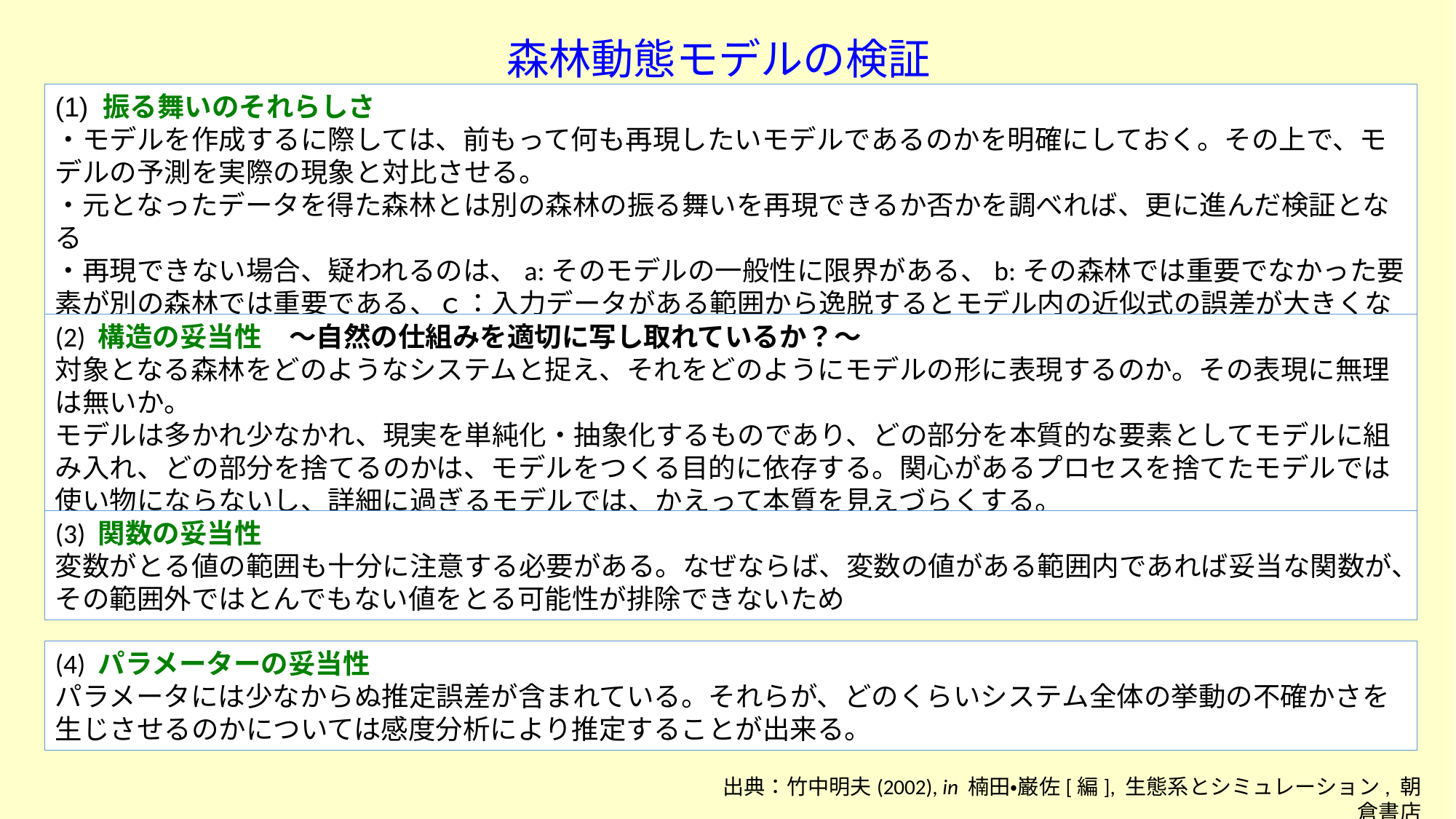

森林動態モデルの検証
(1) 振る舞いのそれらしさ
・モデルを作成するに際しては、前もって何も再現したいモデルであるのかを明確にしておく。その上で、モデルの予測を実際の現象と対比させる。
・元となったデータを得た森林とは別の森林の振る舞いを再現できるか否かを調べれば、更に進んだ検証となる
・再現できない場合、疑われるのは、a:そのモデルの一般性に限界がある、b:その森林では重要でなかった要素が別の森林では重要である、ｃ：入力データがある範囲から逸脱するとモデル内の近似式の誤差が大きくなる
(2) 構造の妥当性　～自然の仕組みを適切に写し取れているか？～
対象となる森林をどのようなシステムと捉え、それをどのようにモデルの形に表現するのか。その表現に無理は無いか。
モデルは多かれ少なかれ、現実を単純化・抽象化するものであり、どの部分を本質的な要素としてモデルに組み入れ、どの部分を捨てるのかは、モデルをつくる目的に依存する。関心があるプロセスを捨てたモデルでは使い物にならないし、詳細に過ぎるモデルでは、かえって本質を見えづらくする。
(3) 関数の妥当性
変数がとる値の範囲も十分に注意する必要がある。なぜならば、変数の値がある範囲内であれば妥当な関数が、その範囲外ではとんでもない値をとる可能性が排除できないため
(4) パラメーターの妥当性
パラメータには少なからぬ推定誤差が含まれている。それらが、どのくらいシステム全体の挙動の不確かさを生じさせるのかについては感度分析により推定することが出来る。
出典：竹中明夫(2002), in 楠田・巌佐[編], 生態系とシミュレーション, 朝倉書店